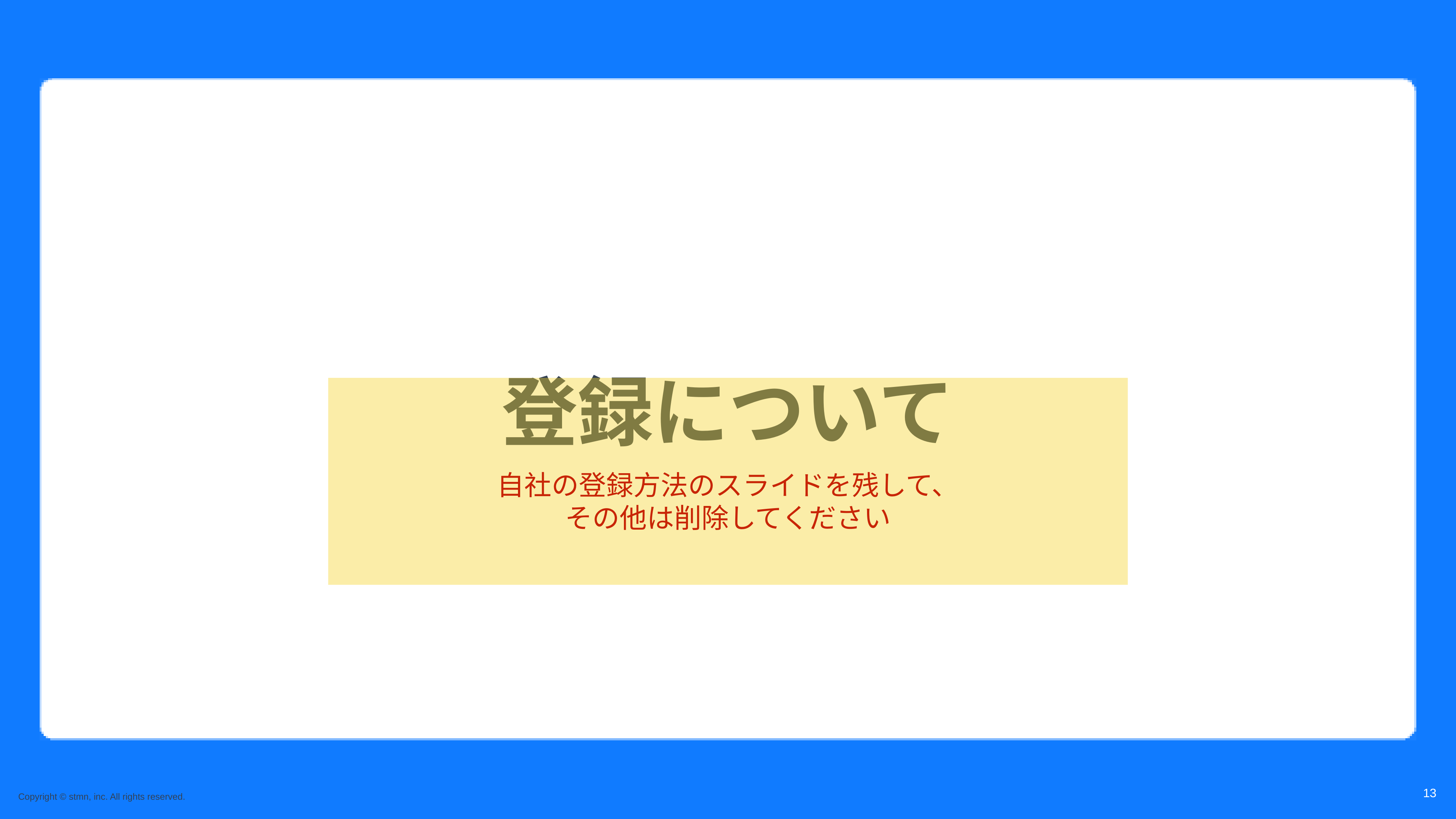

# 登録について

自社の登録方法のスライドを残して、
その他は削除してください
13